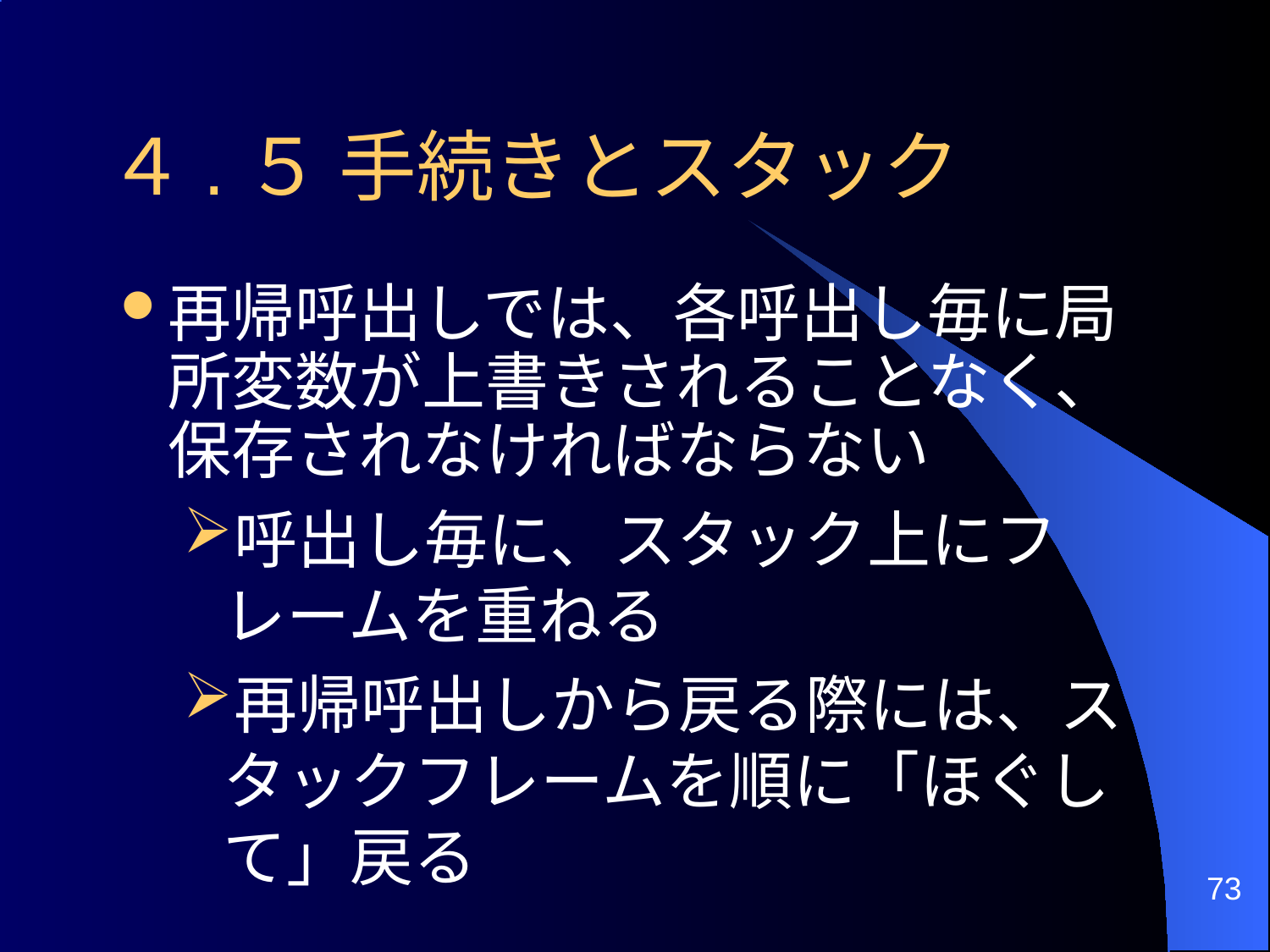

４.５ 手続きとスタック
再帰呼出しでは、各呼出し毎に局所変数が上書きされることなく、保存されなければならない
呼出し毎に、スタック上にフレームを重ねる
再帰呼出しから戻る際には、スタックフレームを順に「ほぐして」戻る
73